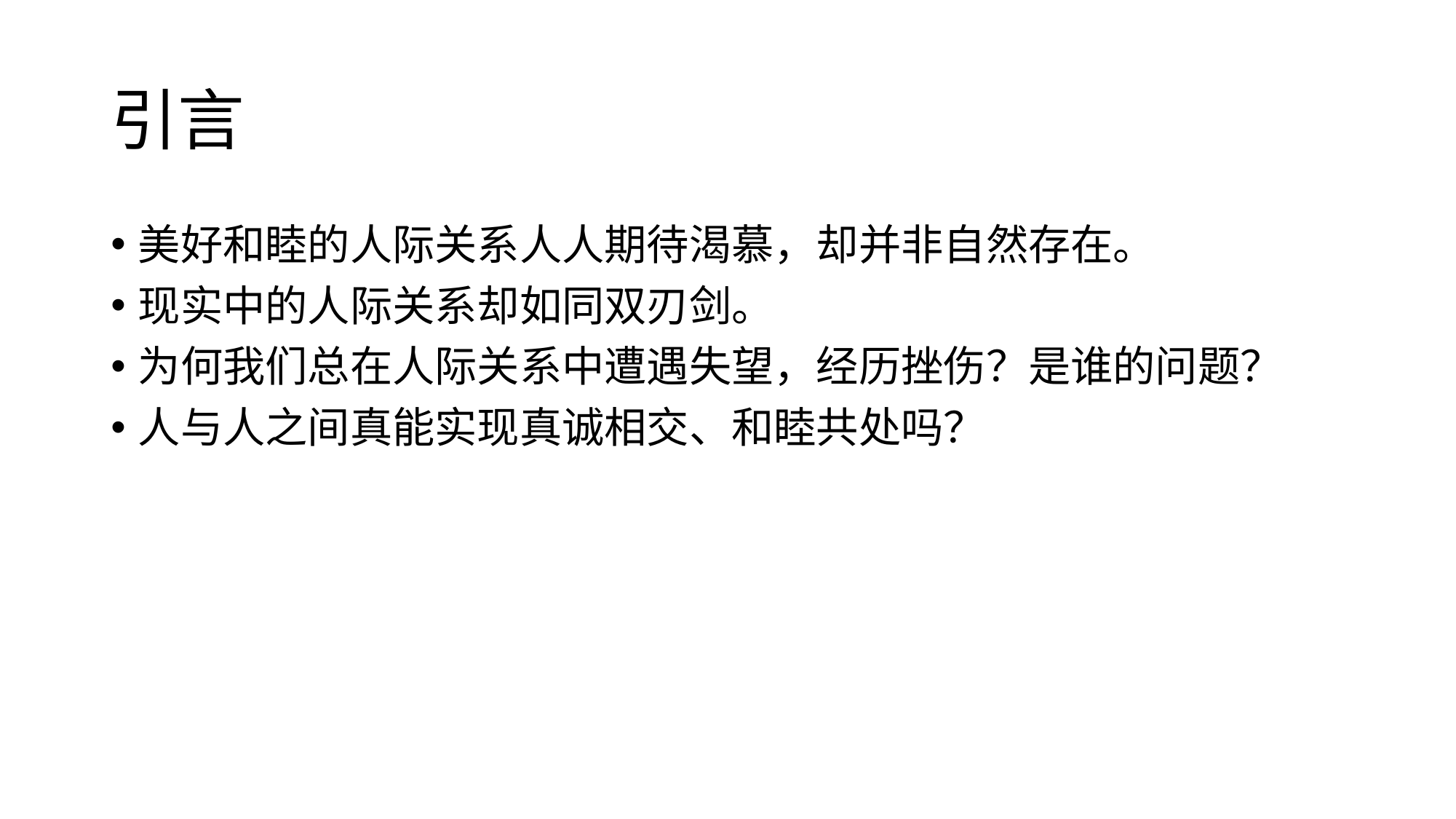

# 引言
美好和睦的人际关系人人期待渴慕，却并非自然存在。
现实中的人际关系却如同双刃剑。
为何我们总在人际关系中遭遇失望，经历挫伤？是谁的问题？
人与人之间真能实现真诚相交、和睦共处吗？